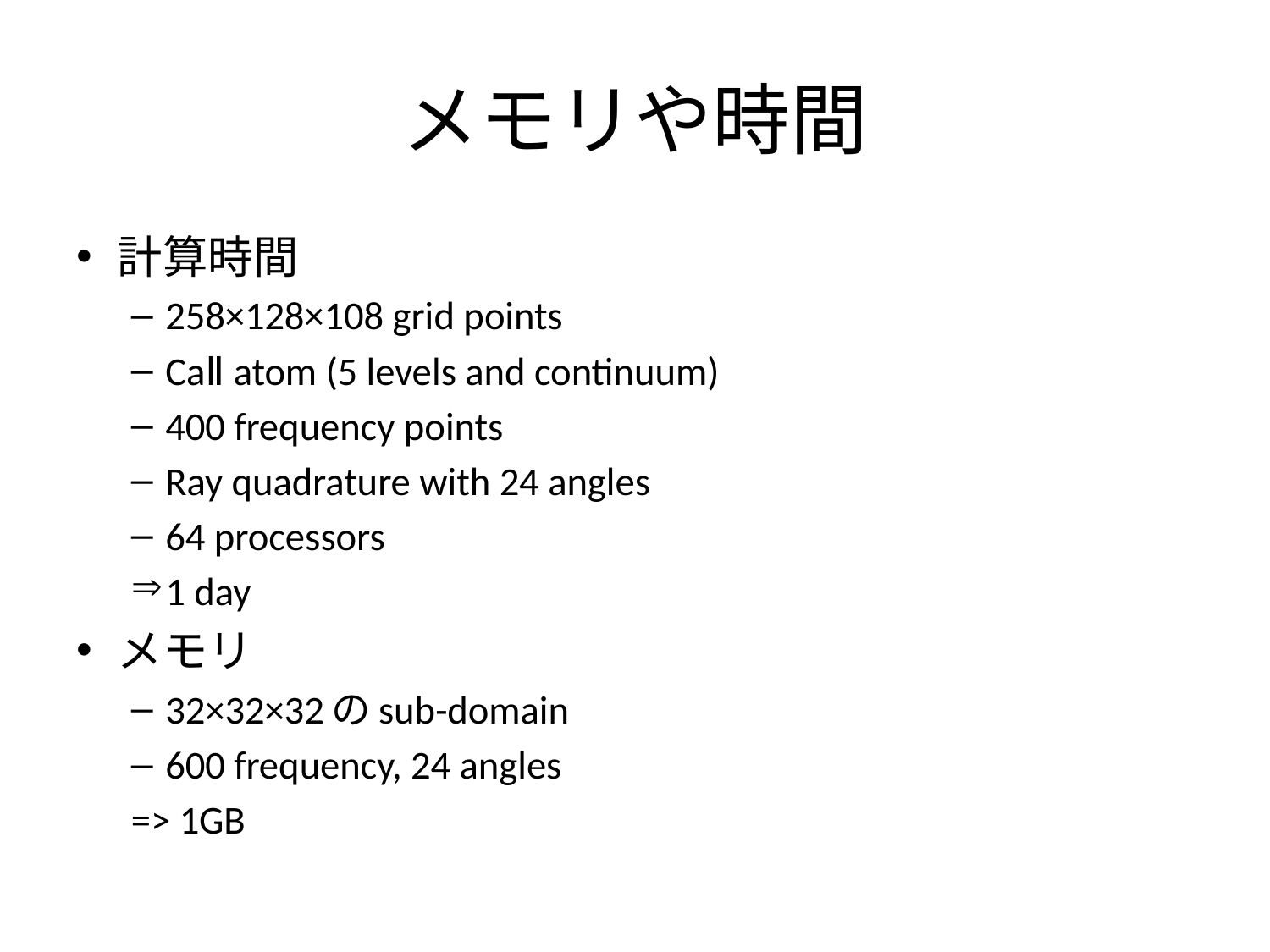

# メモリや時間
計算時間
258×128×108 grid points
CaⅡ atom (5 levels and continuum)
400 frequency points
Ray quadrature with 24 angles
64 processors
1 day
メモリ
32×32×32のsub-domain
600 frequency, 24 angles
=> 1GB